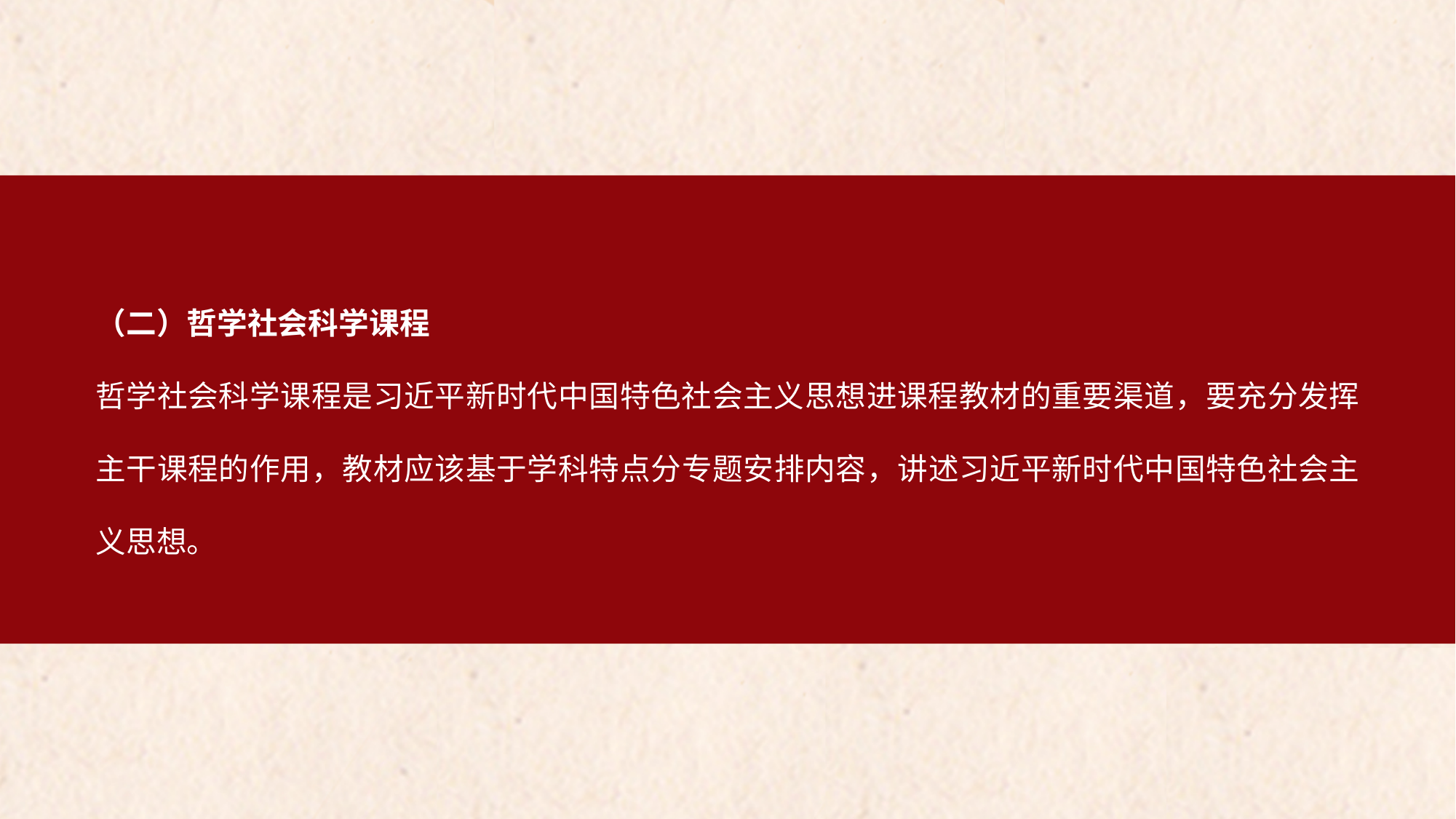

（二）哲学社会科学课程
哲学社会科学课程是习近平新时代中国特色社会主义思想进课程教材的重要渠道，要充分发挥主干课程的作用，教材应该基于学科特点分专题安排内容，讲述习近平新时代中国特色社会主义思想。